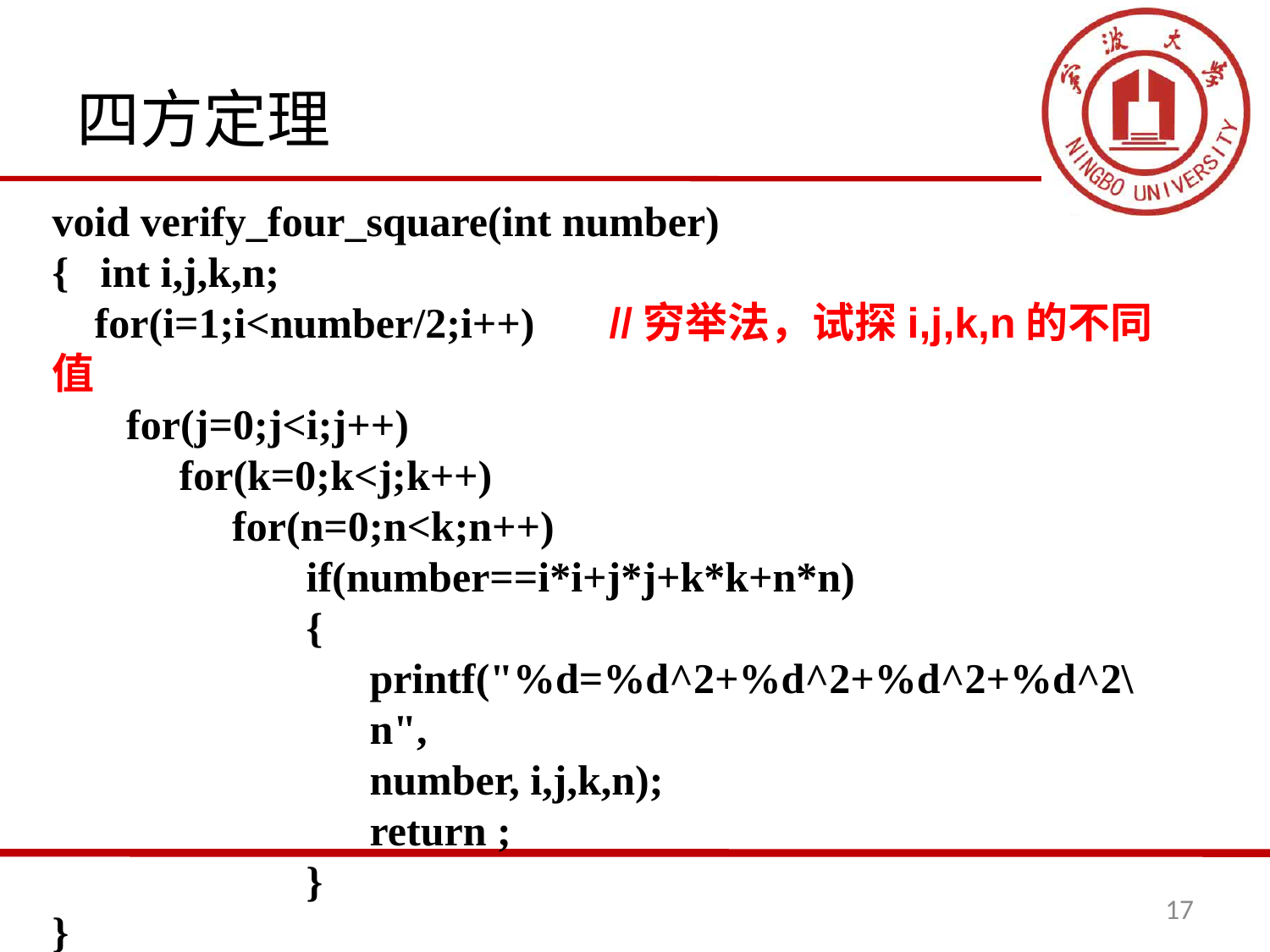

# 四方定理
void verify_four_square(int number)
{   int i,j,k,n;
    for(i=1;i<number/2;i++)       //穷举法，试探i,j,k,n的不同值
       for(j=0;j<i;j++)
	for(k=0;k<j;k++)
	     for(n=0;n<k;n++)
	if(number==i*i+j*j+k*k+n*n)
	{
printf("%d=%d^2+%d^2+%d^2+%d^2\n",
number, i,j,k,n);
return ;
	}
}

17